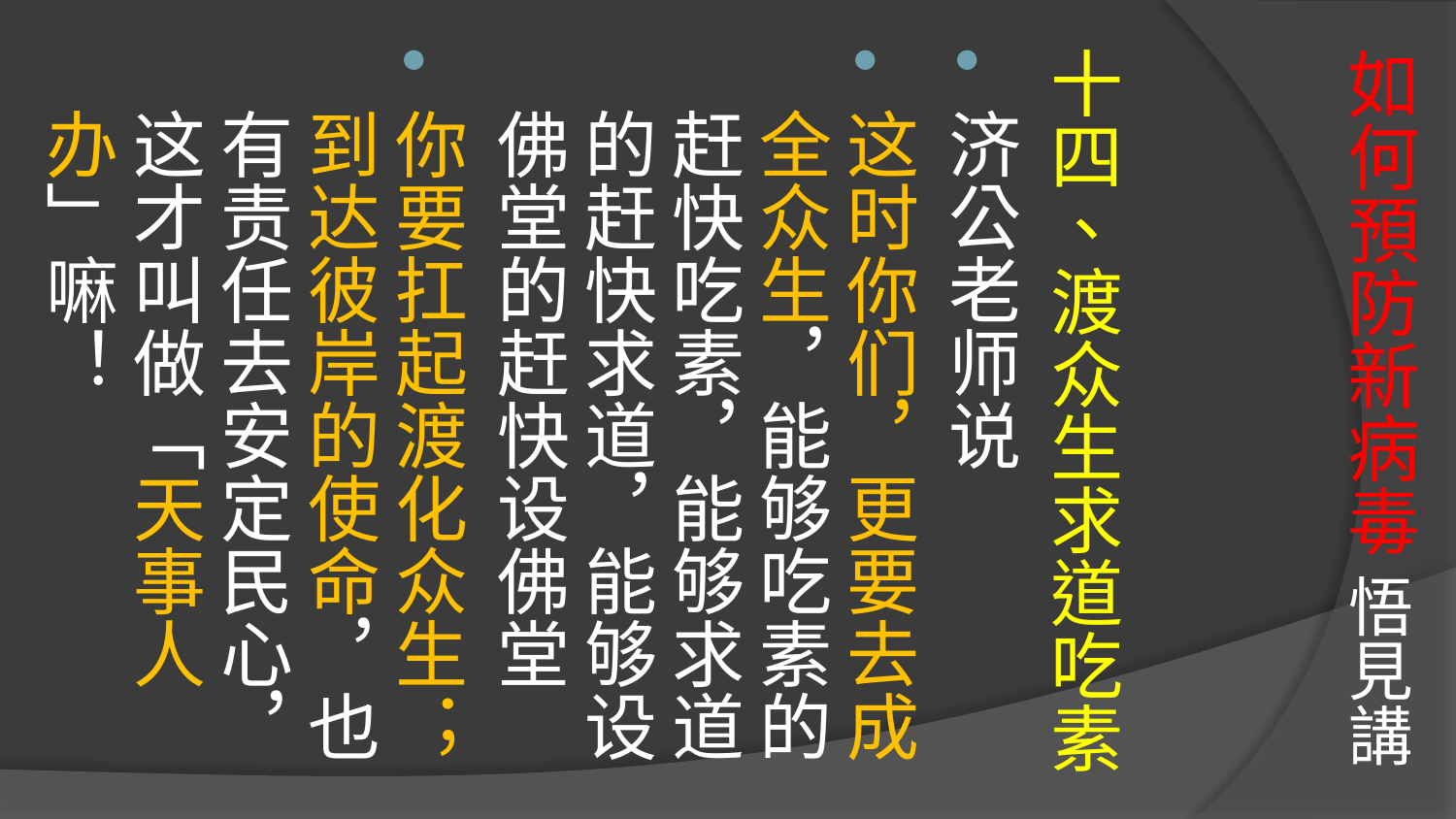

# 如何預防新病毒 悟見講
十四、渡众生求道吃素
济公老师说
这时你们，更要去成全众生，能够吃素的赶快吃素，能够求道的赶快求道，能够设佛堂的赶快设佛堂
你要扛起渡化众生；到达彼岸的使命，也有责任去安定民心，这才叫做「天事人办」嘛！